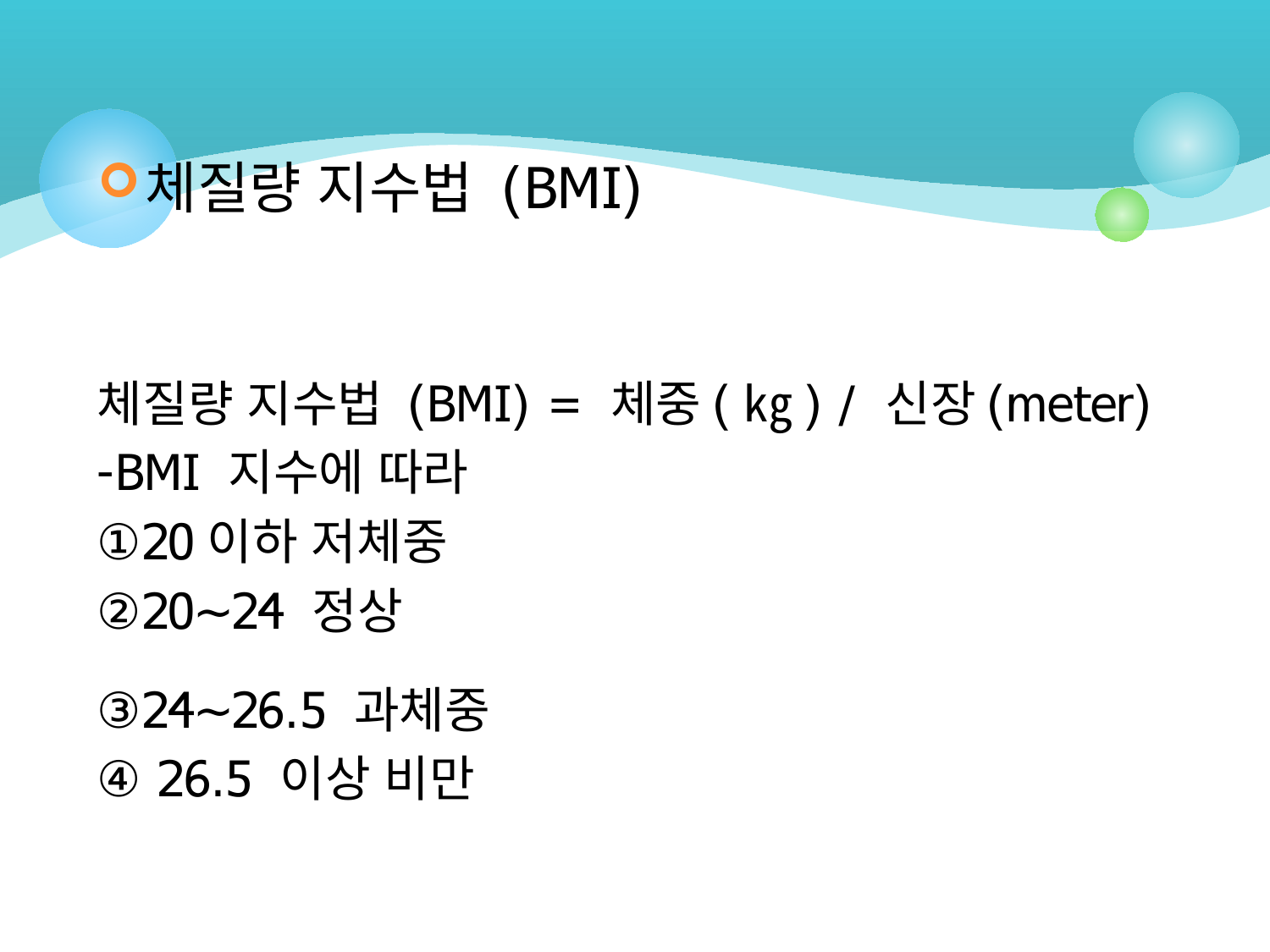

체질량 지수법 (BMI)
체질량 지수법 (BMI) = 체중(㎏) / 신장(meter)
-BMI 지수에 따라
①20이하 저체중
②20~24 정상
③24~26.5 과체중
④ 26.5 이상 비만